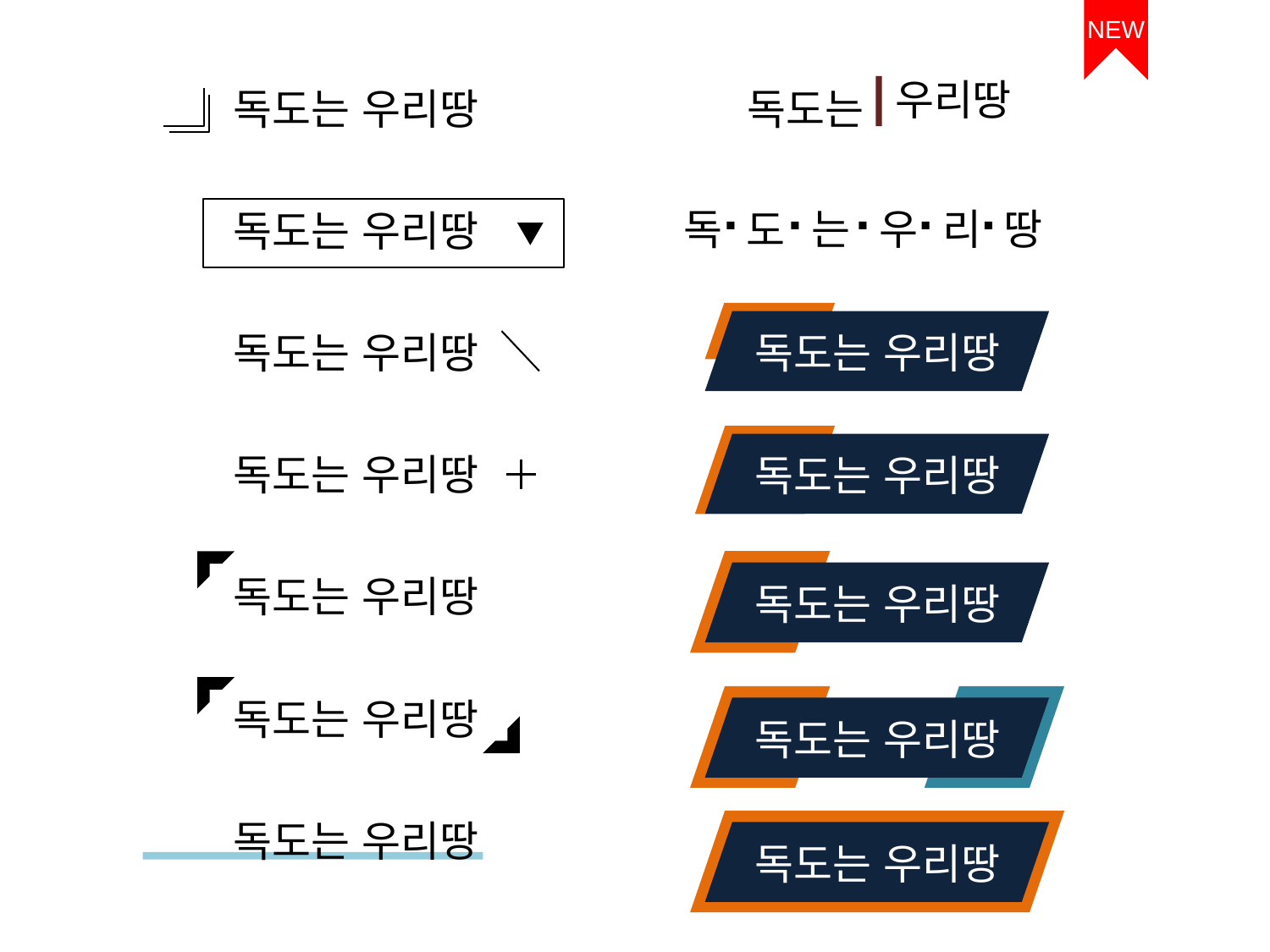

NEW

우리땅
독도는 우리땅
독도는

독
는
우
리
땅
도
독도는 우리땅

■
■
■
■
■

독도는 우리땅
독도는 우리땅

독도는 우리땅
독도는 우리땅

독도는 우리땅
독도는 우리땅

독도는 우리땅

독도는 우리땅

독도는 우리땅

독도는 우리땅